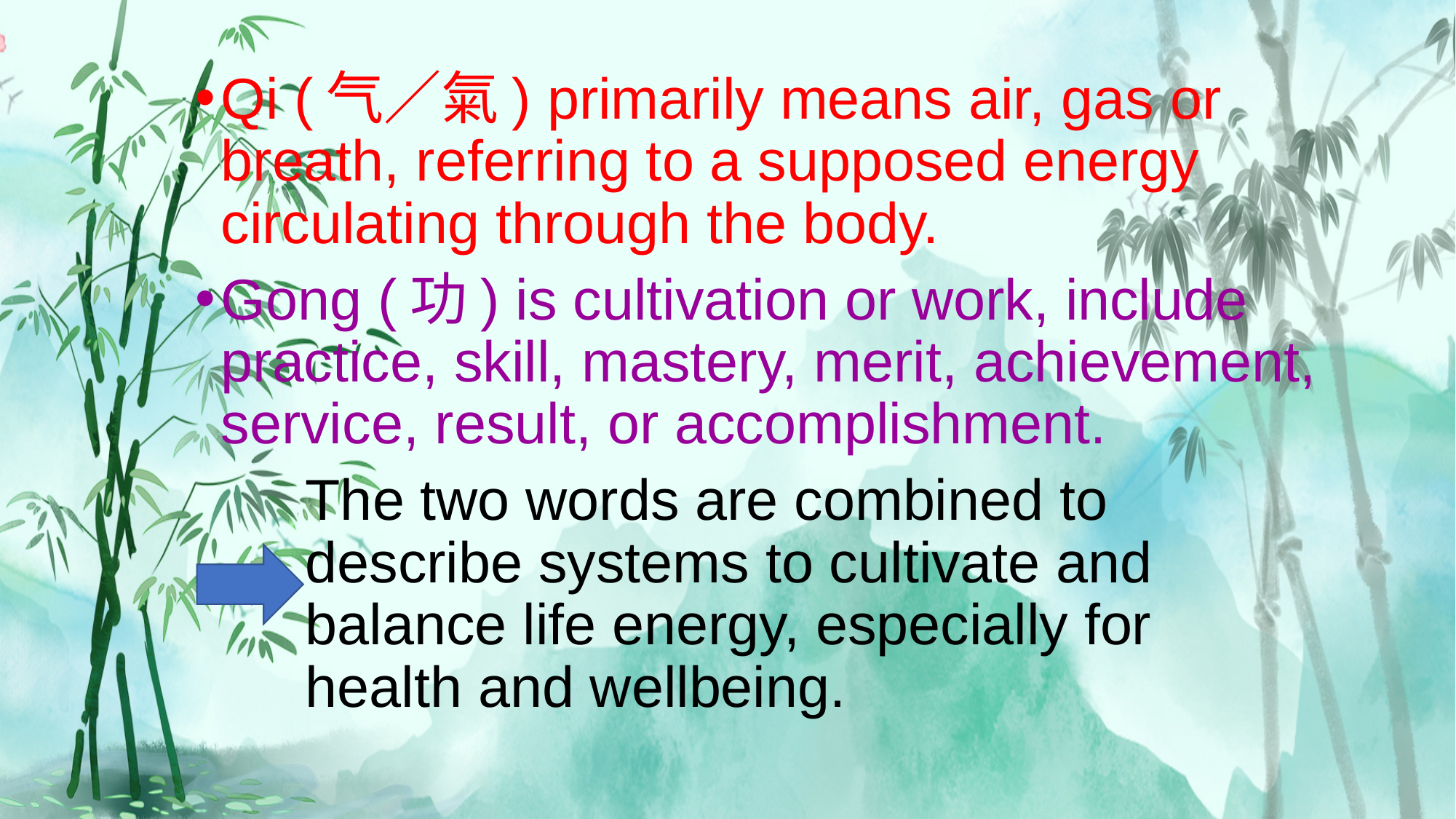

Qi (气／氣) primarily means air, gas or breath, referring to a supposed energy circulating through the body.
Gong (功) is cultivation or work, include practice, skill, mastery, merit, achievement, service, result, or accomplishment.
The two words are combined to describe systems to cultivate and balance life energy, especially for health and wellbeing.